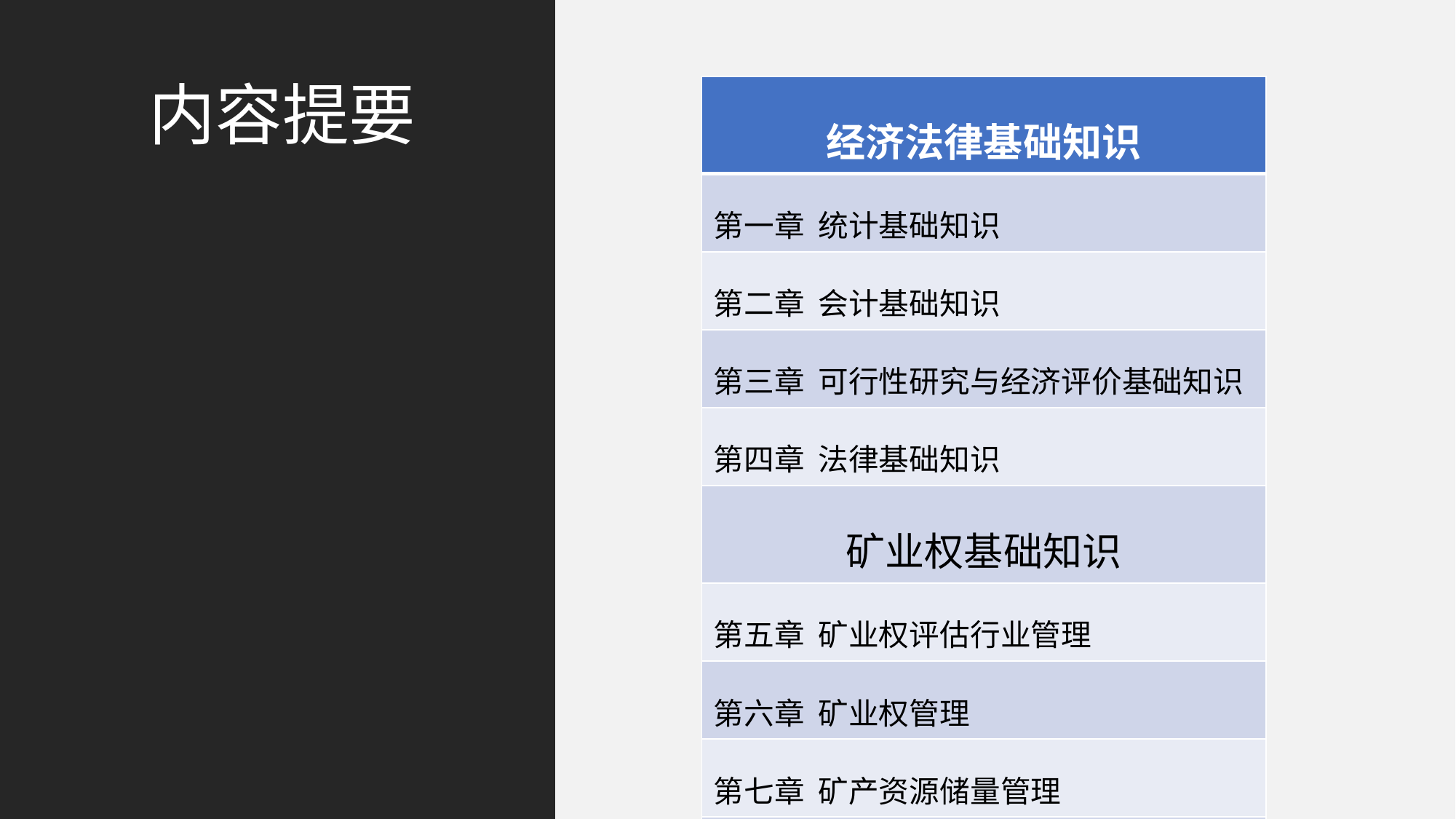

# 内容提要
| 经济法律基础知识 |
| --- |
| 第一章 统计基础知识 |
| 第二章 会计基础知识 |
| 第三章 可行性研究与经济评价基础知识 |
| 第四章 法律基础知识 |
| 矿业权基础知识 |
| 第五章 矿业权评估行业管理 |
| 第六章 矿业权管理 |
| 第七章 矿产资源储量管理 |
| 第八章 矿产资源开发税费 |